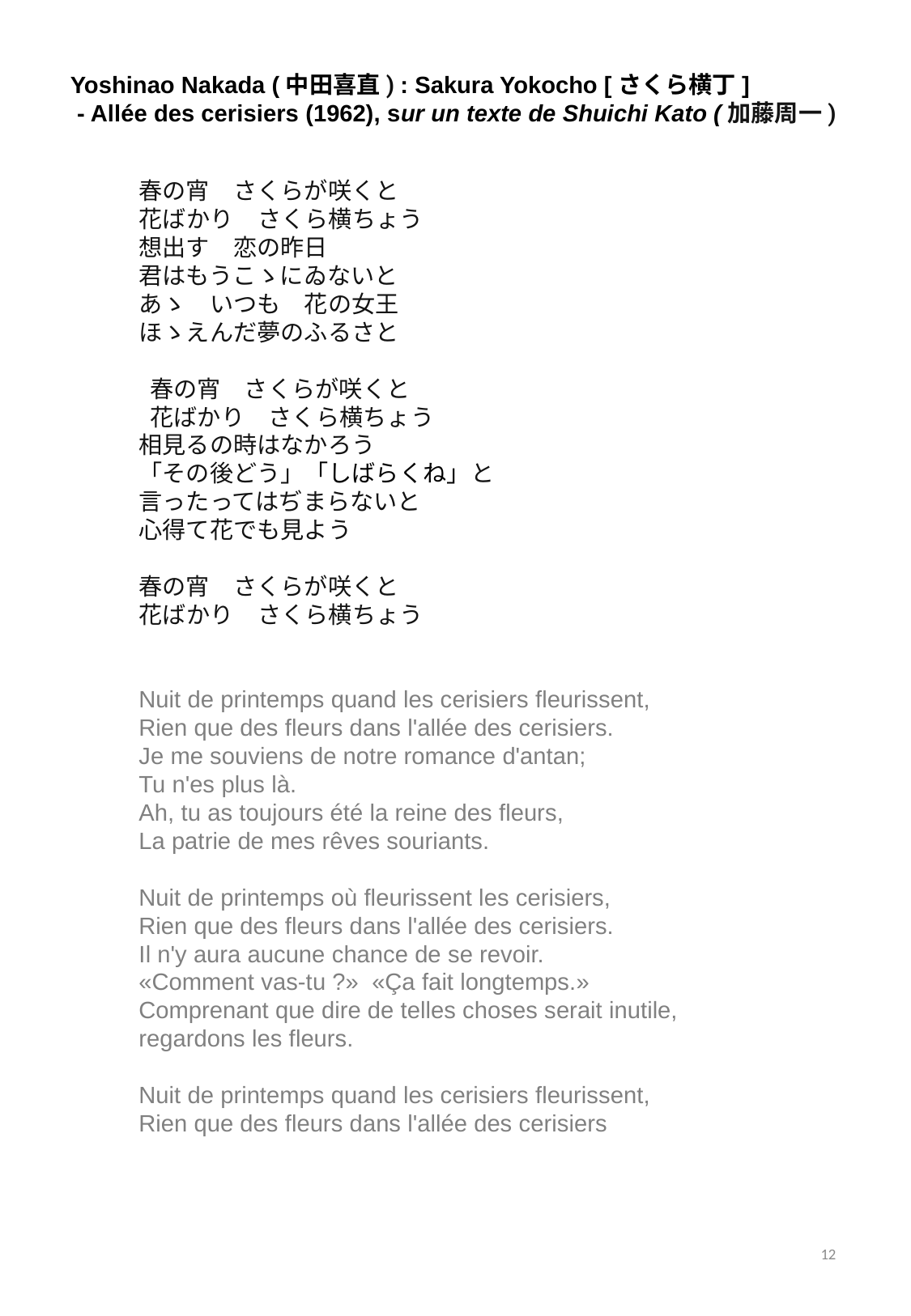

Yoshinao Nakada (中田喜直) : Sakura Yokocho [さくら横丁]
 - Allée des cerisiers (1962), sur un texte de Shuichi Kato (加藤周一)
春の宵　さくらが咲くと
花ばかり　さくら横ちょう
想出す　恋の昨日
君はもうこゝにゐないと
あゝ　いつも　花の女王
ほゝえんだ夢のふるさと

 春の宵　さくらが咲くと
 花ばかり　さくら横ちょう
相見るの時はなかろう
「その後どう」「しばらくね」と
言ったってはぢまらないと
心得て花でも見よう

春の宵　さくらが咲くと
花ばかり　さくら横ちょう

Nuit de printemps quand les cerisiers fleurissent, Rien que des fleurs dans l'allée des cerisiers.
Je me souviens de notre romance d'antan;
Tu n'es plus là.
Ah, tu as toujours été la reine des fleurs,
La patrie de mes rêves souriants.

Nuit de printemps où fleurissent les cerisiers,
Rien que des fleurs dans l'allée des cerisiers.
Il n'y aura aucune chance de se revoir.
«Comment vas-tu ?»  «Ça fait longtemps.» Comprenant que dire de telles choses serait inutile,
regardons les fleurs.

Nuit de printemps quand les cerisiers fleurissent, Rien que des fleurs dans l'allée des cerisiers
12